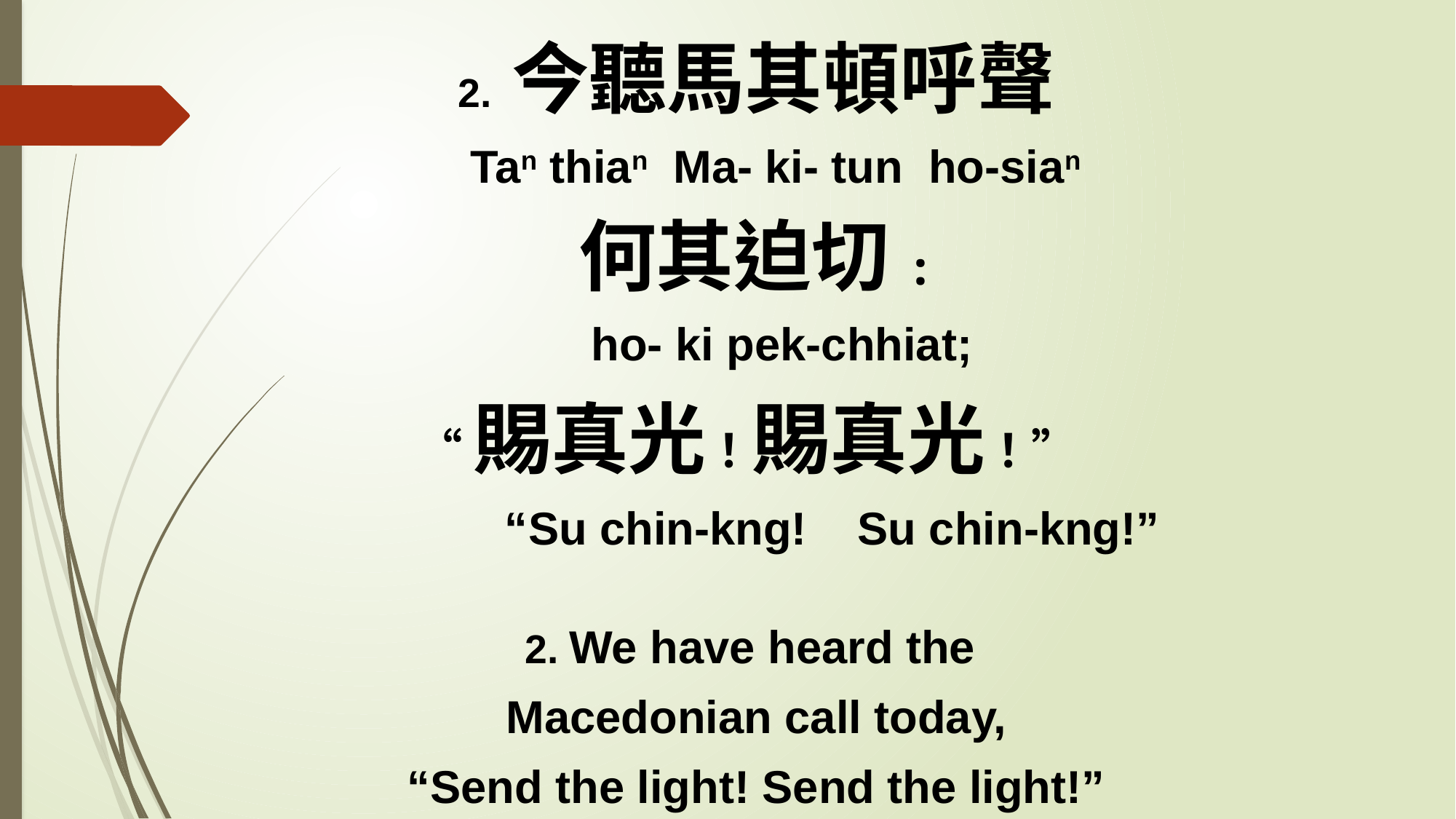

2. 今聽馬其頓呼聲
   Tan thian  Ma- ki- tun  ho-sian
何其迫切:
    ho- ki pek-chhiat;
“賜真光！賜真光！”
                        “Su chin-kng!    Su chin-kng!”

2. We have heard the
Macedonian call today,
“Send the light! Send the light!”